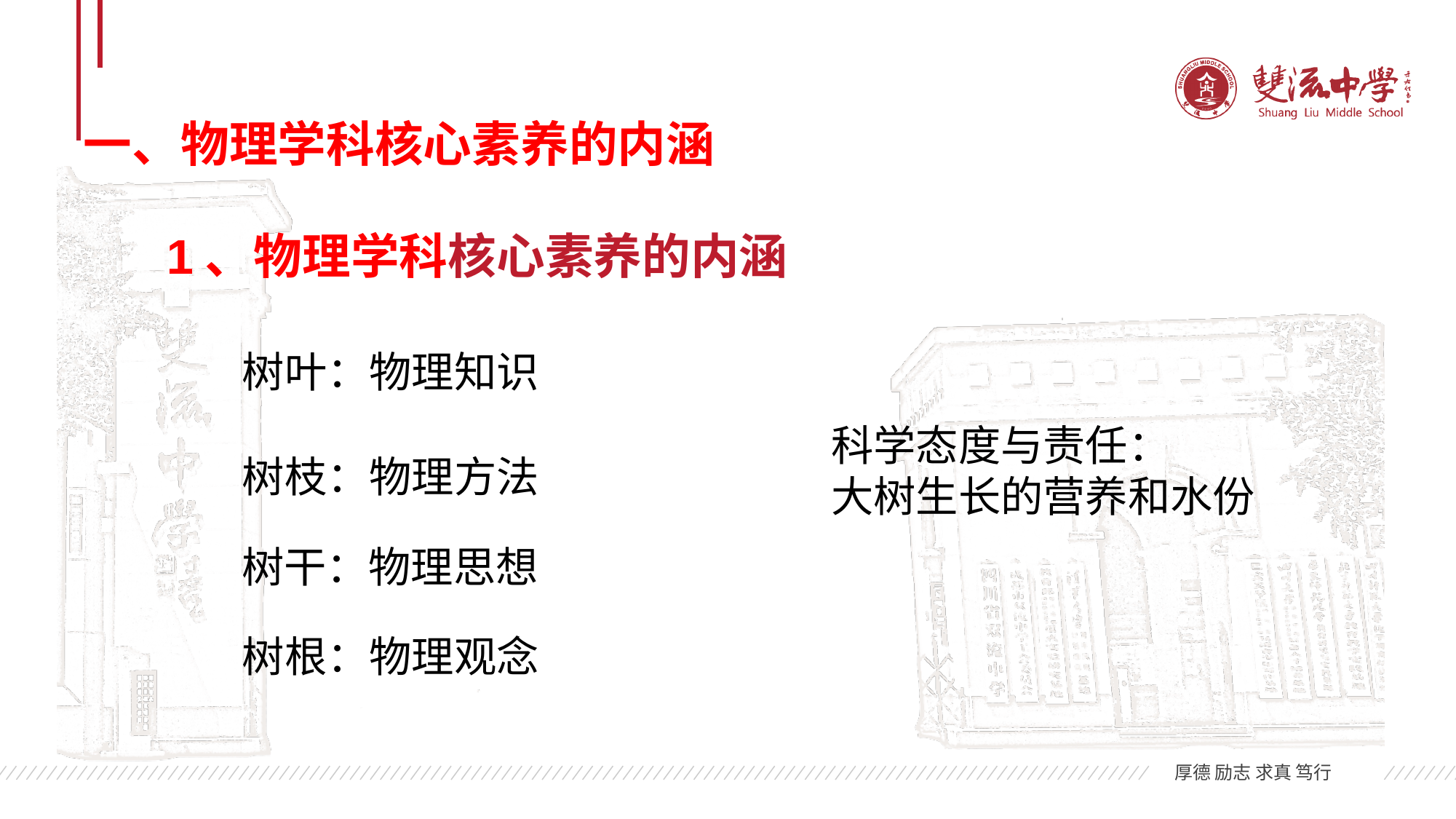

一、物理学科核心素养的内涵
1、物理学科核心素养的内涵
树叶：物理知识
科学态度与责任：
大树生长的营养和水份
树枝：物理方法
树干：物理思想
树根：物理观念